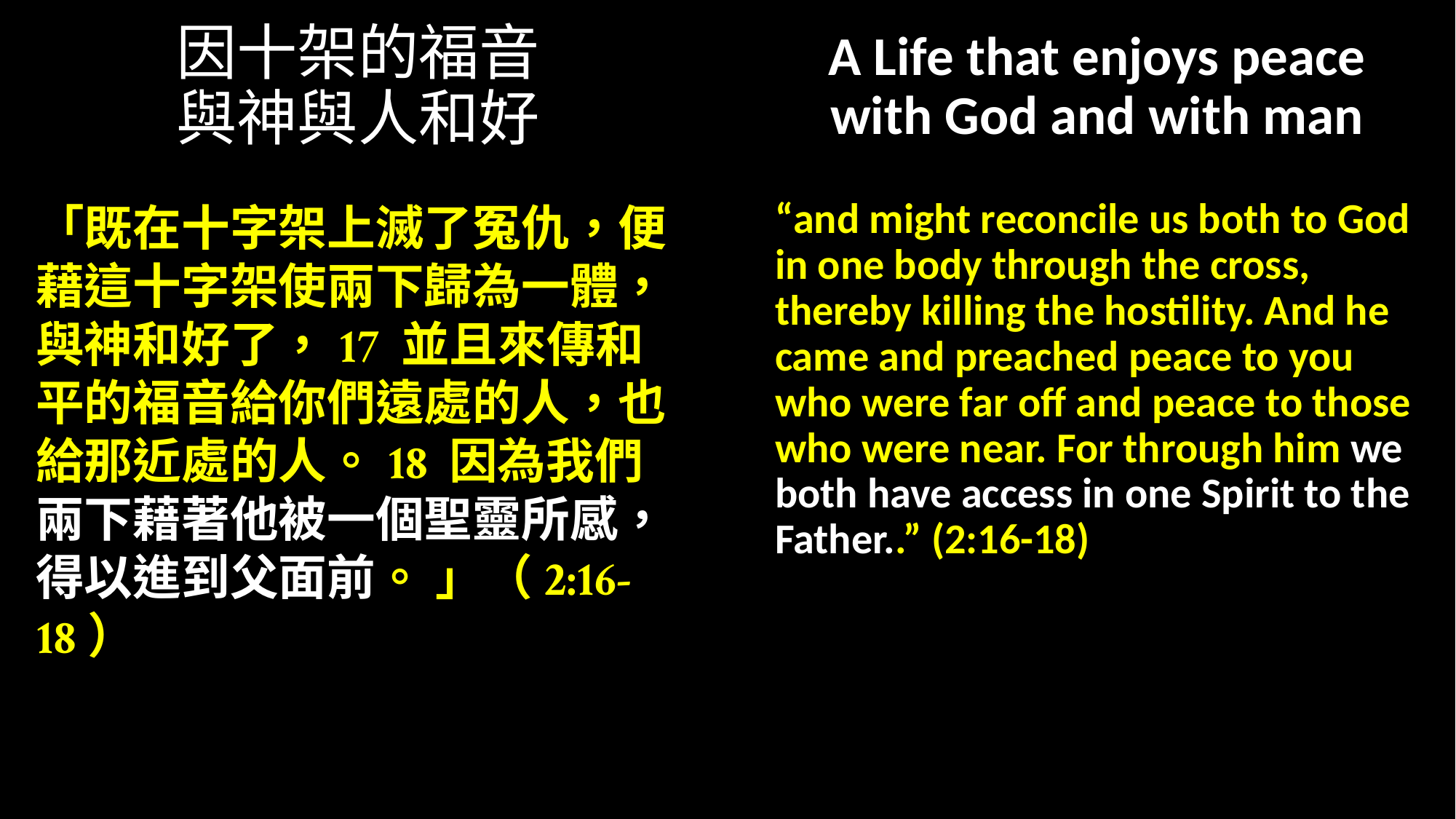

# 因十架的福音 與神與人和好
A Life that enjoys peace with God and with man
「既在十字架上滅了冤仇，便藉這十字架使兩下歸為一體，與神和好了，17 並且來傳和平的福音給你們遠處的人，也給那近處的人。18 因為我們兩下藉著他被一個聖靈所感，得以進到父面前。 」（2:16-18）
“and might reconcile us both to God in one body through the cross, thereby killing the hostility. And he came and preached peace to you who were far off and peace to those who were near. For through him we both have access in one Spirit to the Father..” (2:16-18)